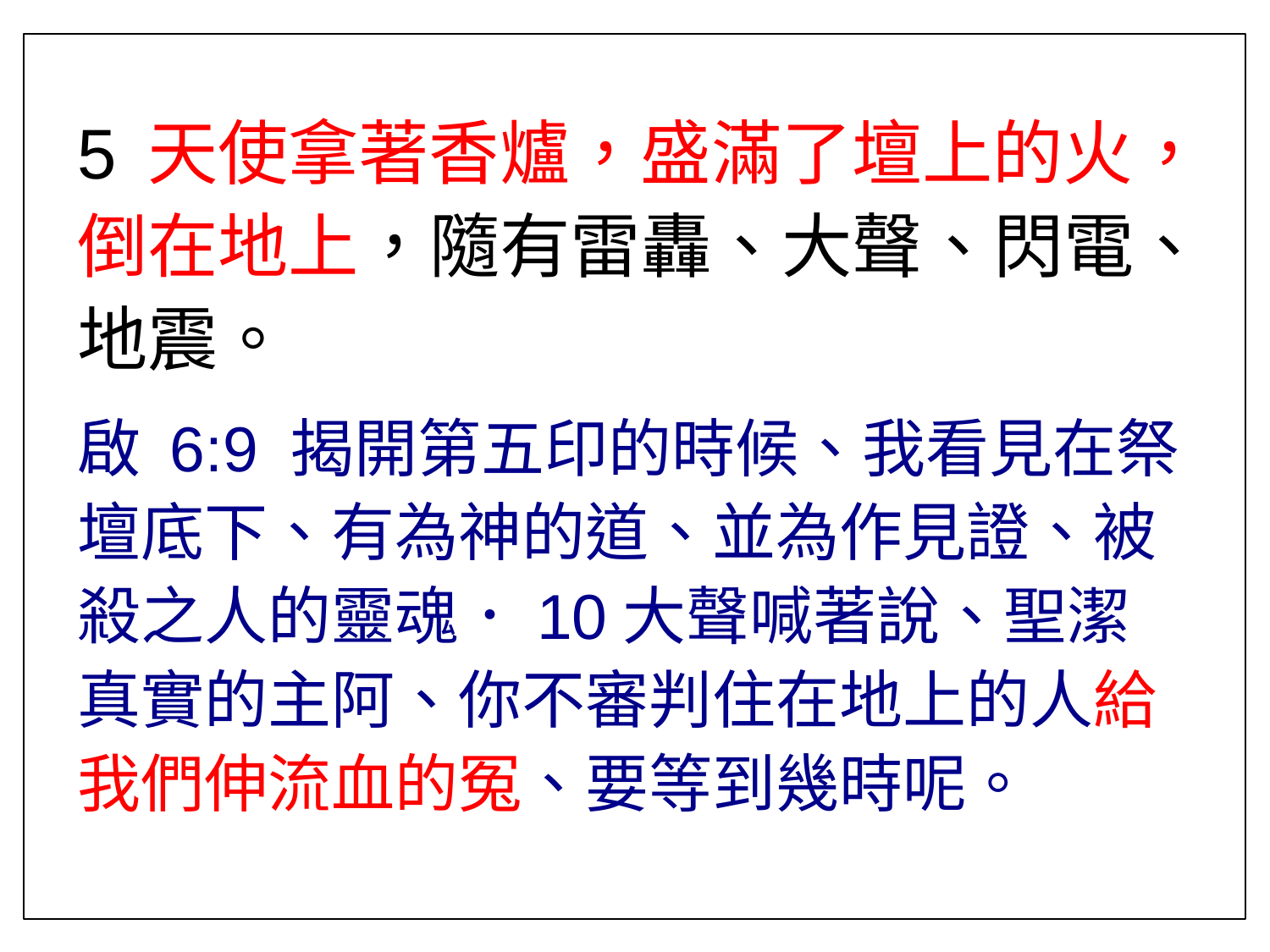

5 天使拿著香爐，盛滿了壇上的火，倒在地上，隨有雷轟、大聲、閃電、地震。
啟 6:9 揭開第五印的時候、我看見在祭壇底下、有為神的道、並為作見證、被殺之人的靈魂．10大聲喊著說、聖潔真實的主阿、你不審判住在地上的人給我們伸流血的冤、要等到幾時呢。